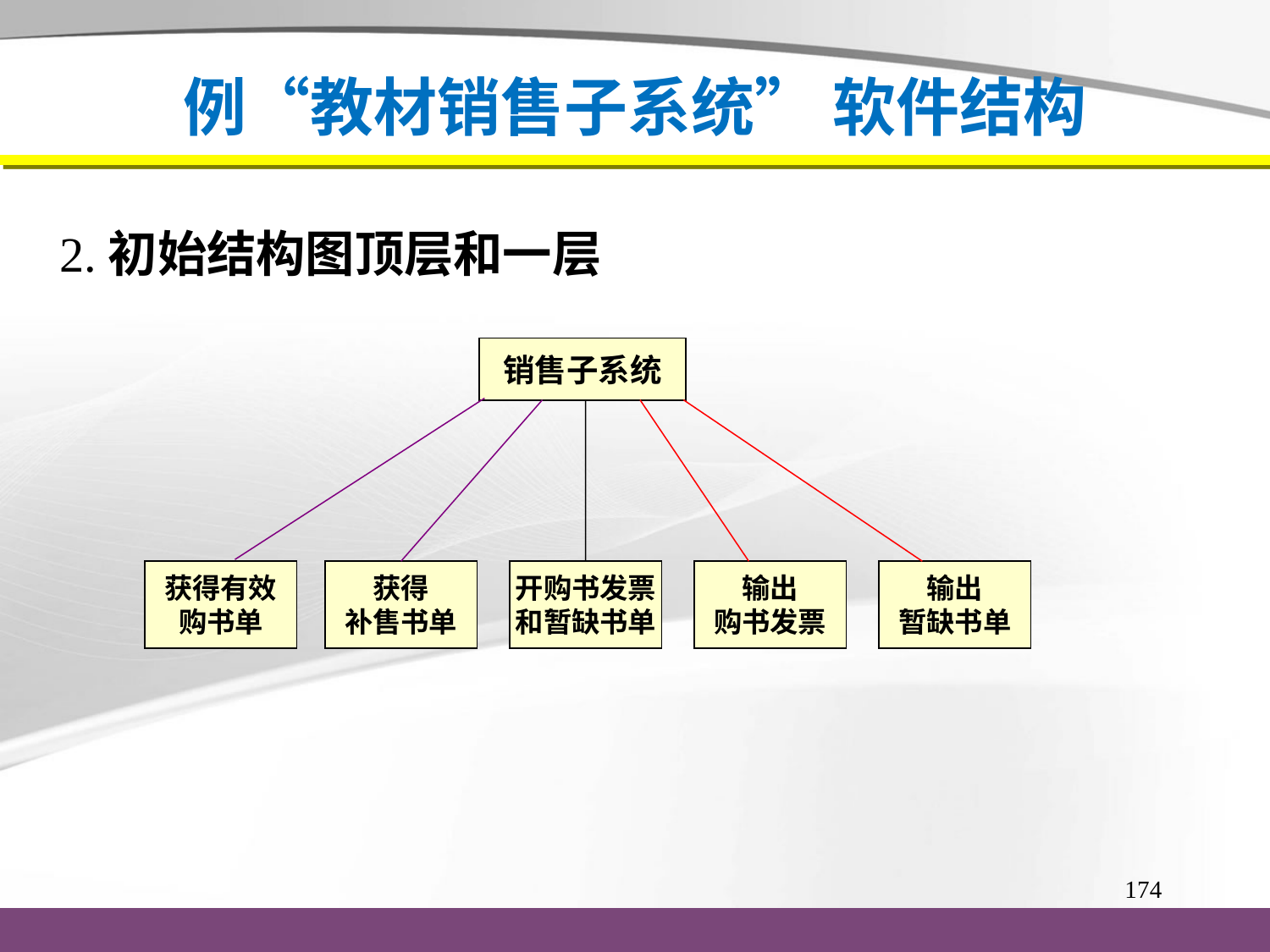

# 例“教材销售子系统” 软件结构
2.初始结构图顶层和一层
销售子系统

获得有效
购书单
获得
补售书单
开购书发票
和暂缺书单
输出
购书发票
输出
暂缺书单
174